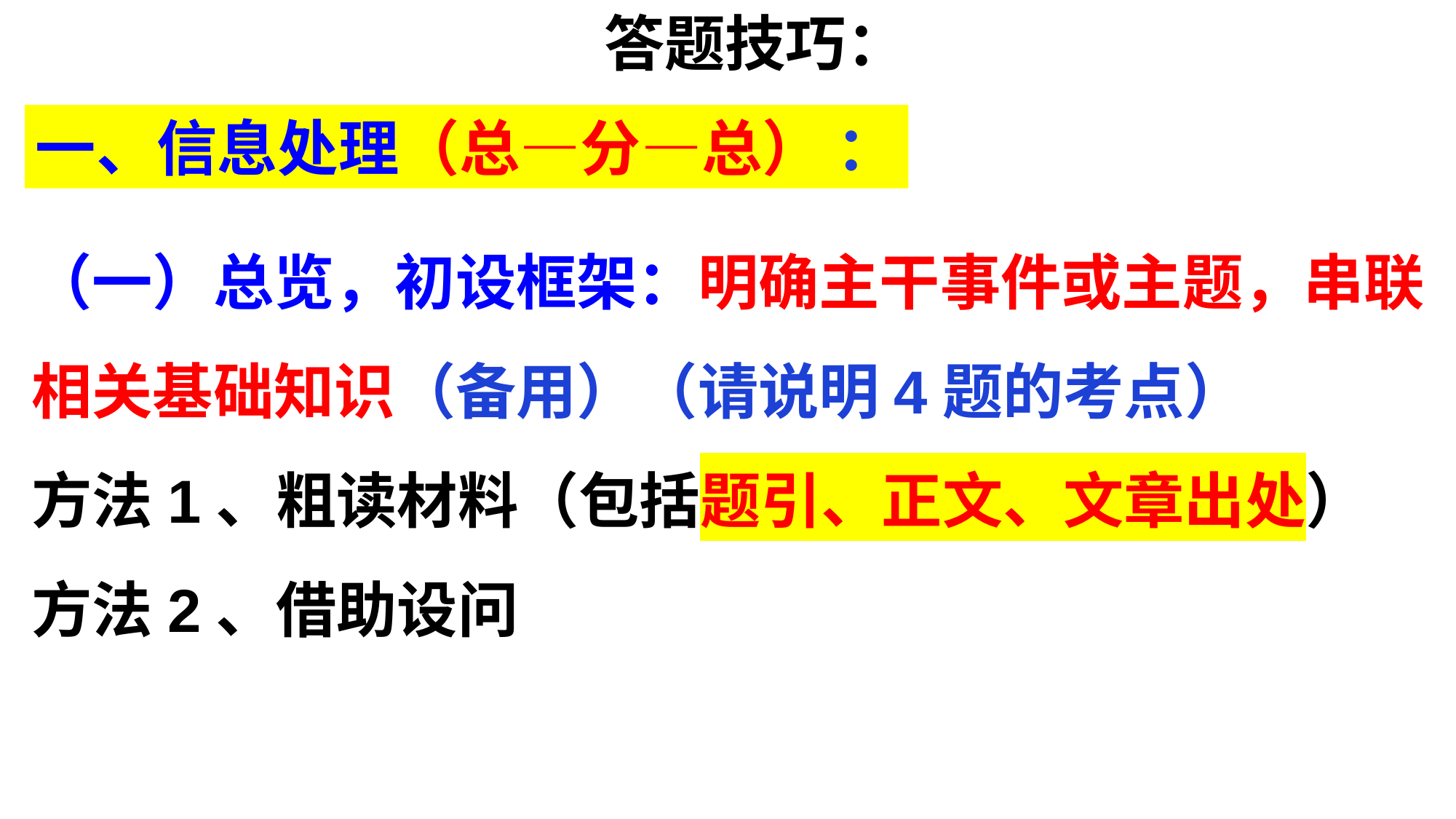

答题技巧：
一、信息处理（总—分—总） ：
（一）总览，初设框架：明确主干事件或主题，串联相关基础知识（备用）（请说明4题的考点）
方法1、粗读材料（包括题引、正文、文章出处）
方法2、借助设问